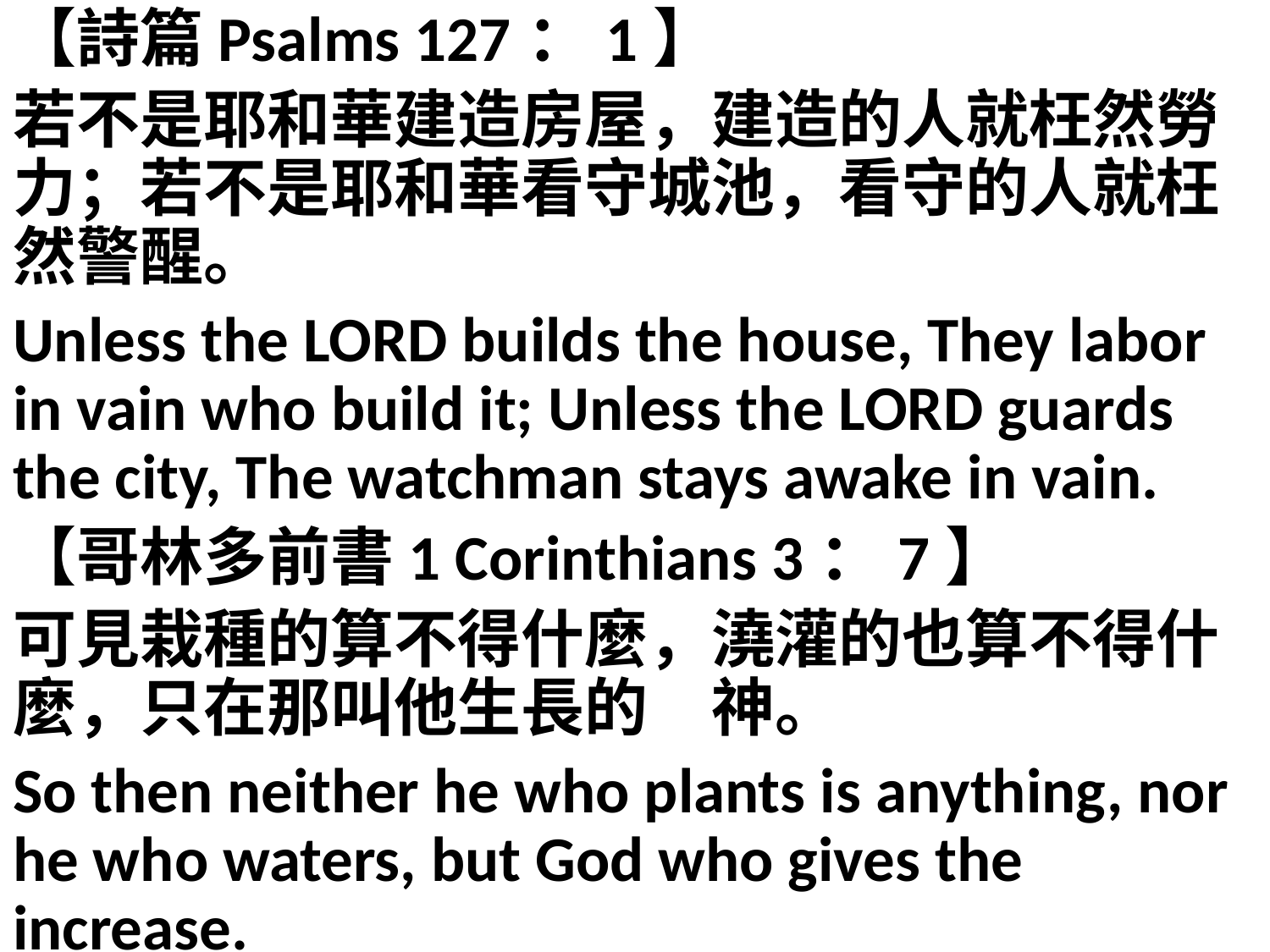

【詩篇Psalms 127：1】
若不是耶和華建造房屋，建造的人就枉然勞力；若不是耶和華看守城池，看守的人就枉然警醒。
Unless the LORD builds the house, They labor in vain who build it; Unless the LORD guards the city, The watchman stays awake in vain.
【哥林多前書1 Corinthians 3：7】
可見栽種的算不得什麼，澆灌的也算不得什麼，只在那叫他生長的　神。
So then neither he who plants is anything, nor he who waters, but God who gives the increase.